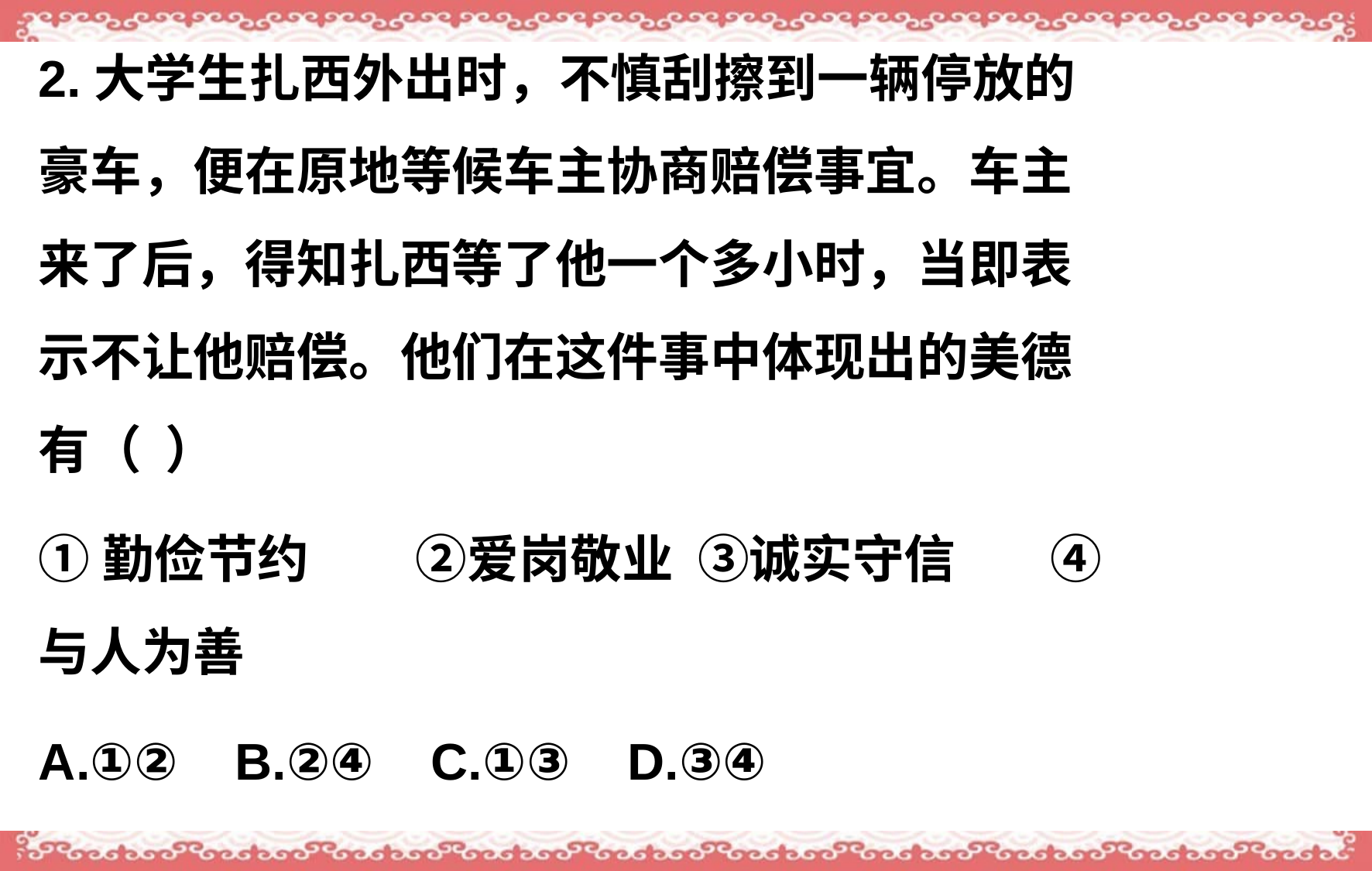

2.大学生扎西外出时，不慎刮擦到一辆停放的豪车，便在原地等候车主协商赔偿事宜。车主来了后，得知扎西等了他一个多小时，当即表示不让他赔偿。他们在这件事中体现出的美德有（  ）
①勤俭节约         ②爱岗敬业  ③诚实守信        ④与人为善
A.①②    B.②④    C.①③    D.③④